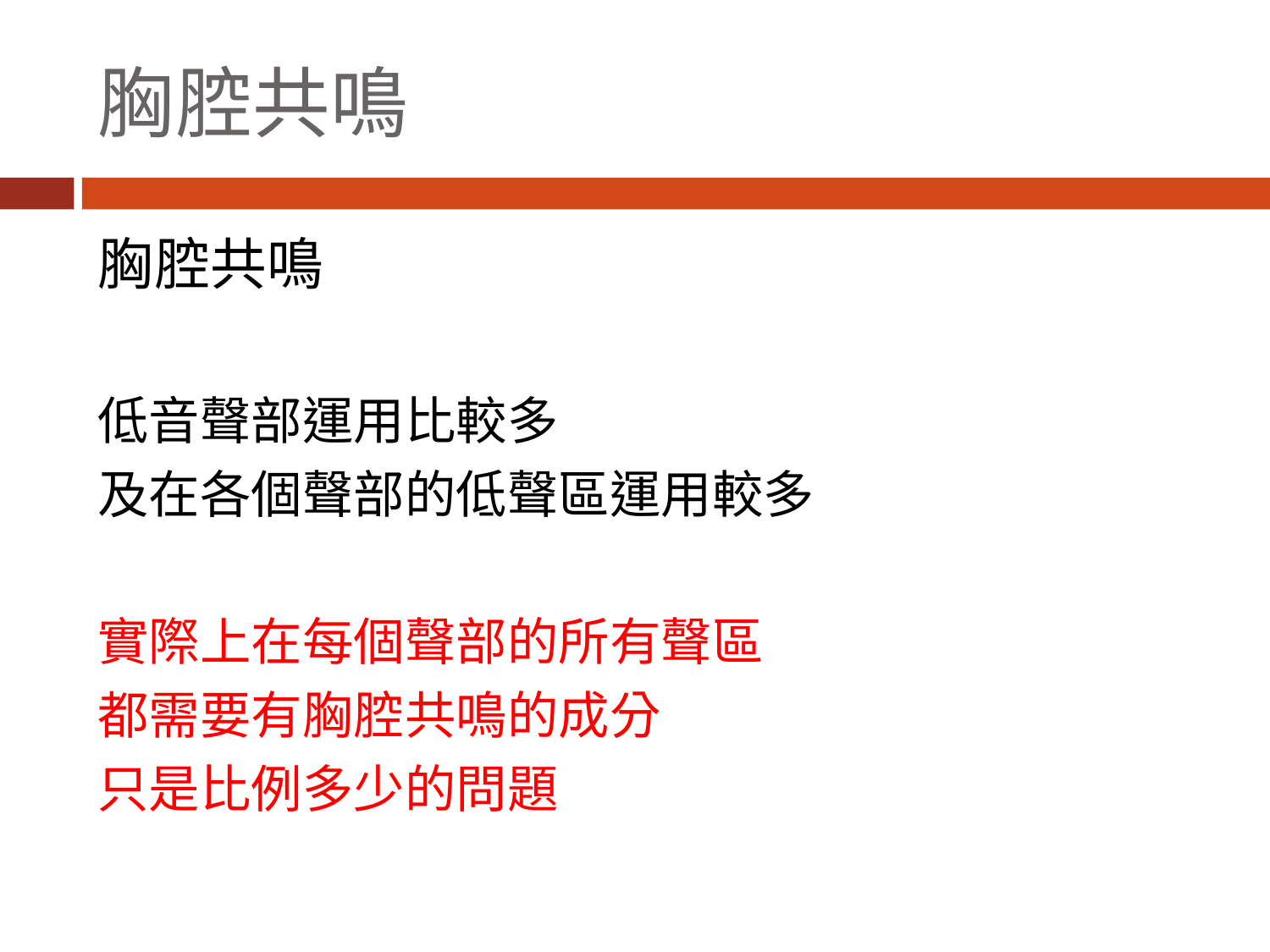

# 胸腔共鳴
胸腔共鳴

低音聲部運用比較多
及在各個聲部的低聲區運用較多

實際上在每個聲部的所有聲區
都需要有胸腔共鳴的成分
只是比例多少的問題